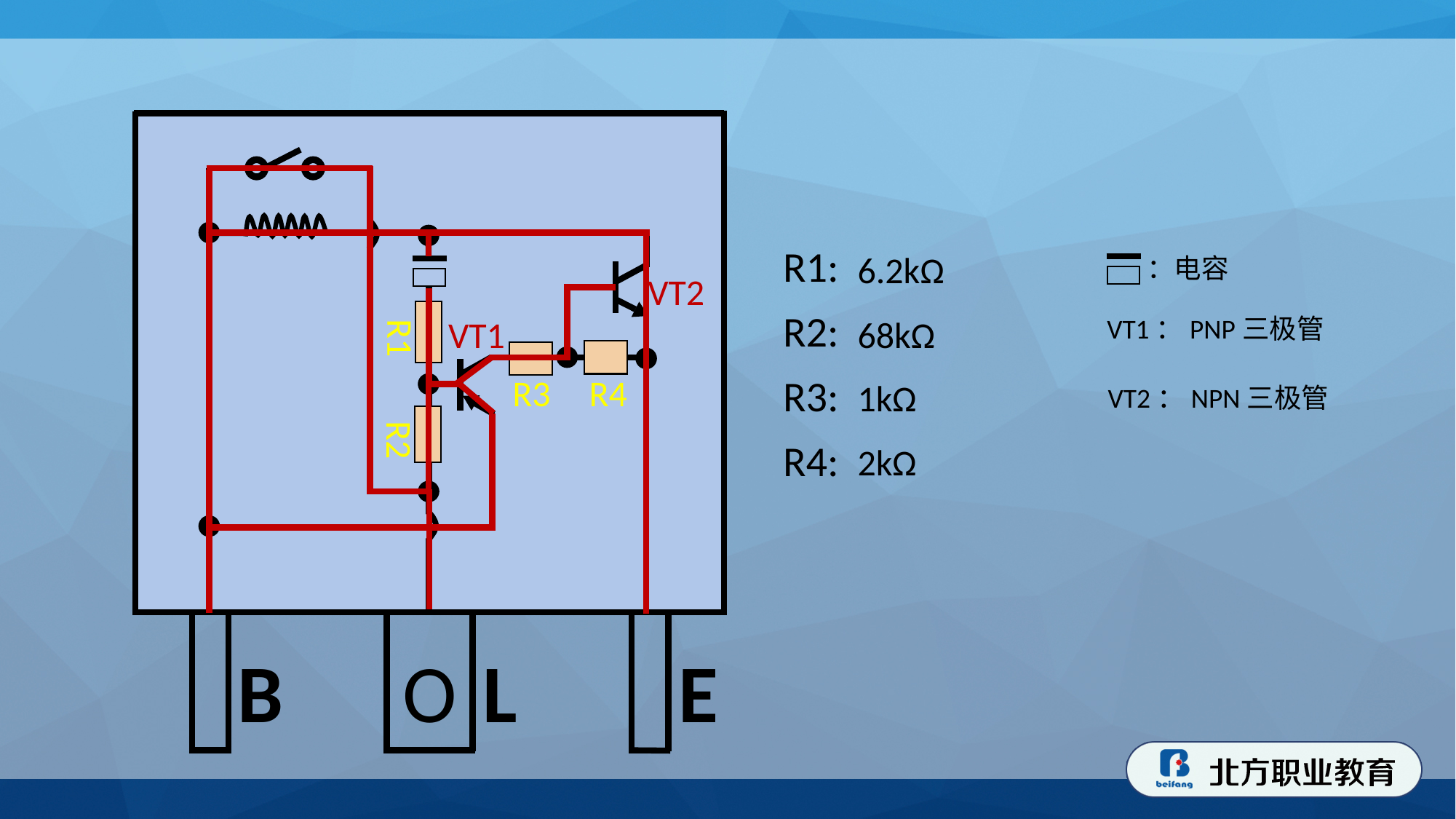

R1:
6.2kΩ
：电容

VT2
R2:

VT1：PNP三极管
68kΩ
VT1
R1

R3:
R3
R4
1kΩ

VT2：NPN三极管

R2
R4:
2kΩ

B
O
L
E